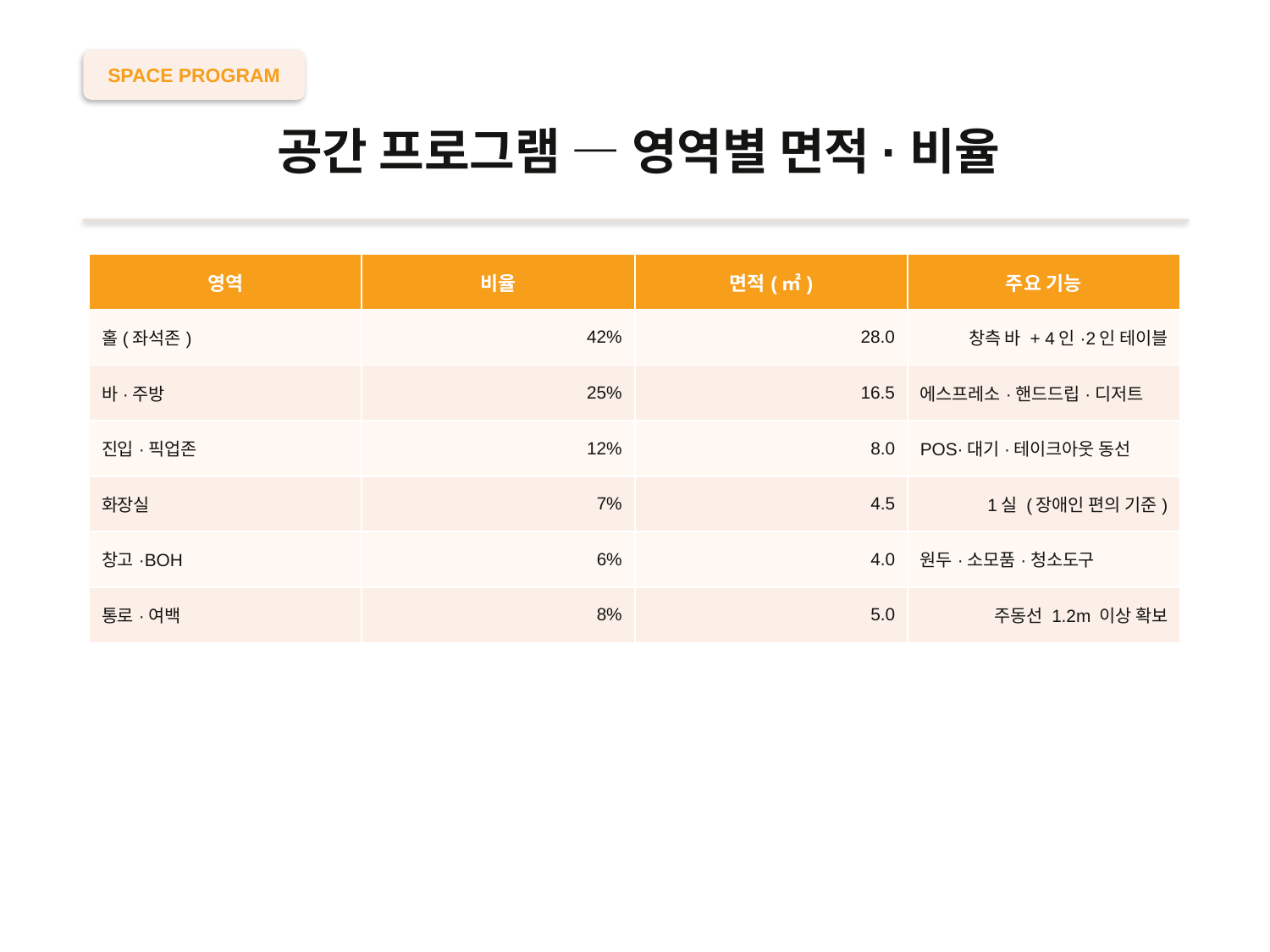

SPACE PROGRAM
공간 프로그램 — 영역별 면적·비율

| 영역 | 비율 | 면적(㎡) | 주요 기능 |
| --- | --- | --- | --- |
| 홀(좌석존) | 42% | 28.0 | 창측 바 + 4인·2인 테이블 |
| 바·주방 | 25% | 16.5 | 에스프레소·핸드드립·디저트 |
| 진입·픽업존 | 12% | 8.0 | POS·대기·테이크아웃 동선 |
| 화장실 | 7% | 4.5 | 1실 (장애인 편의 기준) |
| 창고·BOH | 6% | 4.0 | 원두·소모품·청소도구 |
| 통로·여백 | 8% | 5.0 | 주동선 1.2m 이상 확보 |